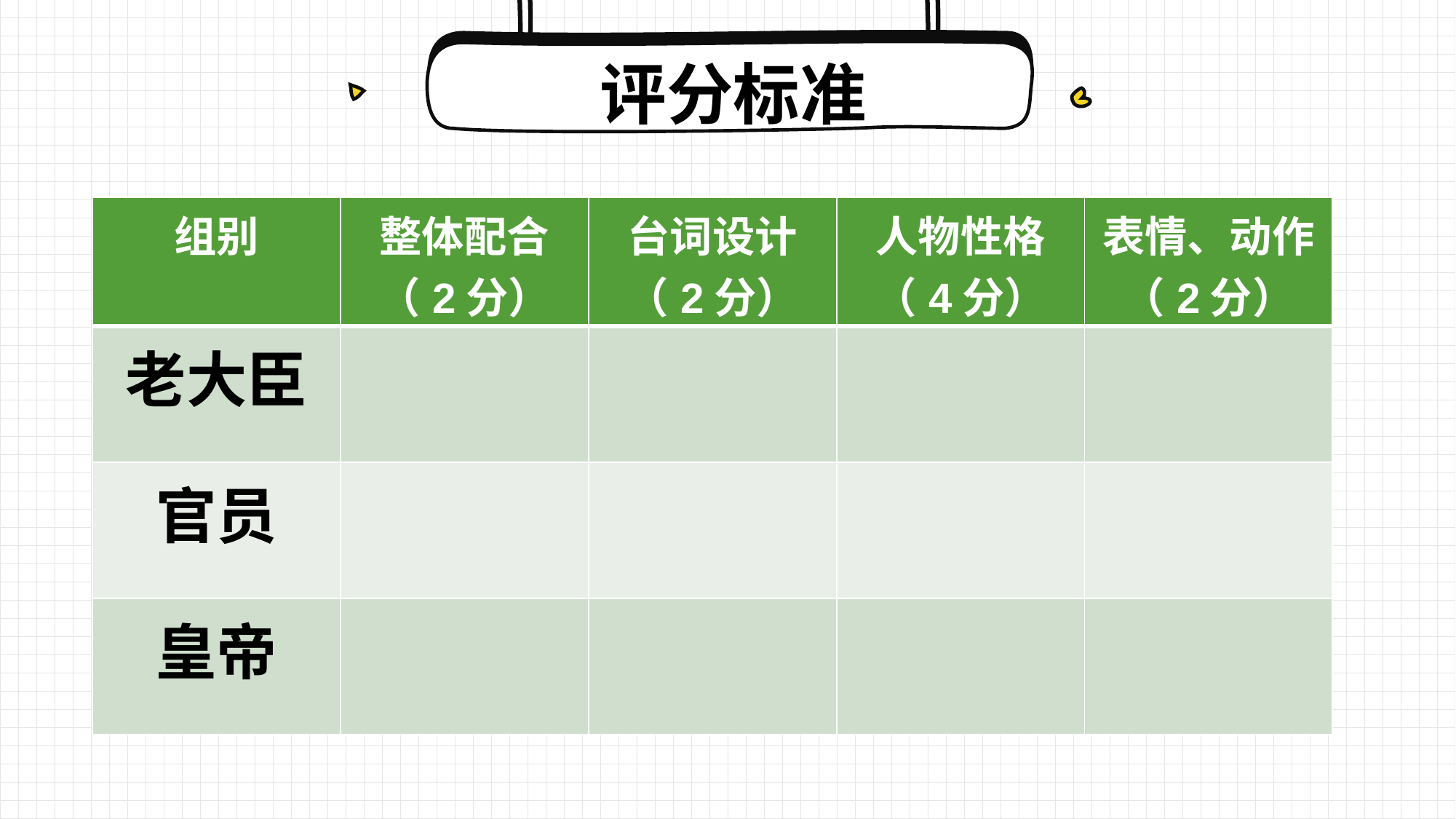

评分标准
| 组别 | 整体配合 （2分） | 台词设计 （2分） | 人物性格 （4分） | 表情、动作 （2分） |
| --- | --- | --- | --- | --- |
| 老大臣 |  |  |  |  |
| 官员 |  |  |  |  |
| 皇帝 |  |  |  |  |